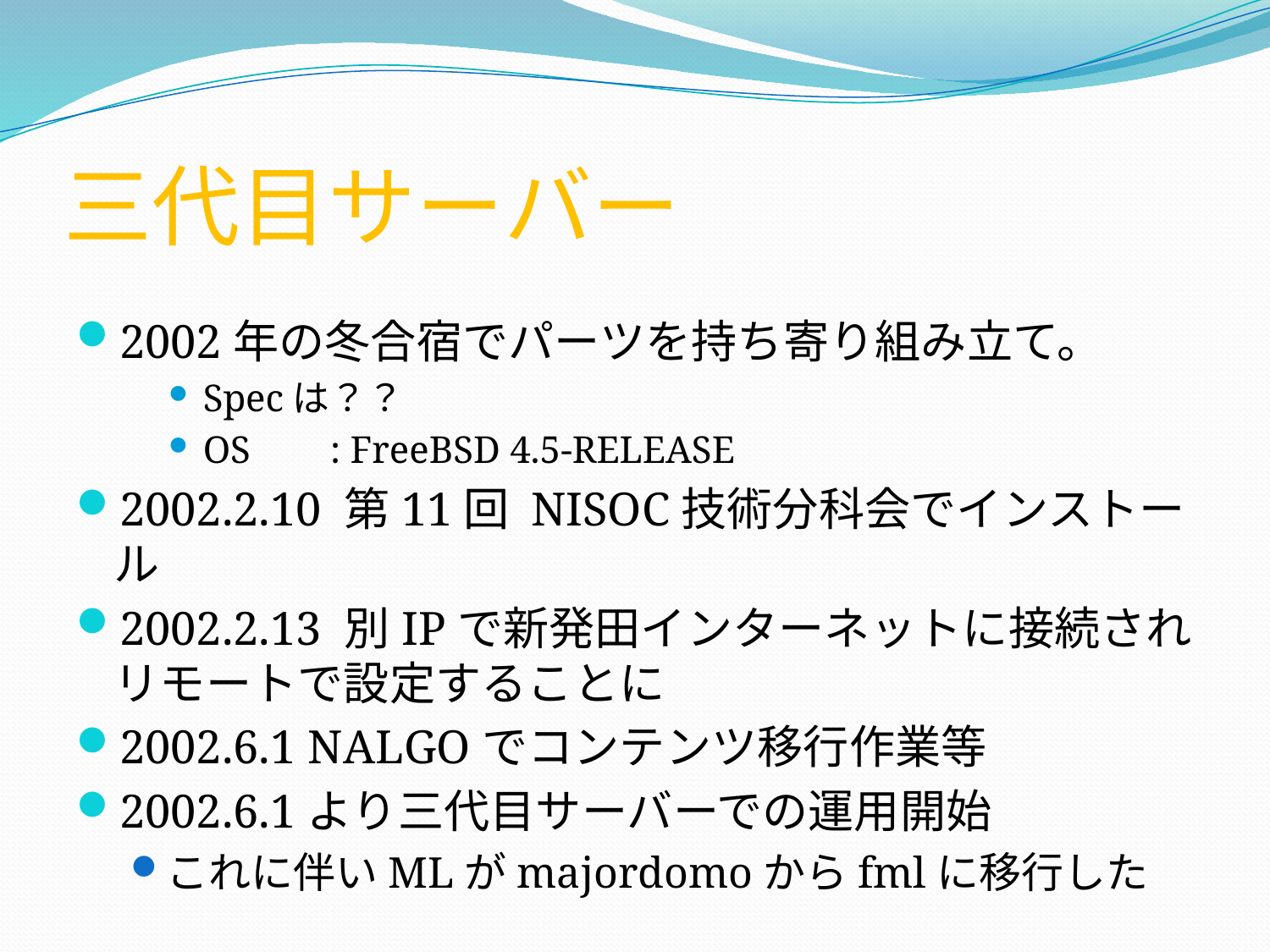

# 三代目サーバー
2002年の冬合宿でパーツを持ち寄り組み立て。
Specは？？
OS	: FreeBSD 4.5-RELEASE
2002.2.10 第11回 NISOC技術分科会でインストール
2002.2.13 別IPで新発田インターネットに接続されリモートで設定することに
2002.6.1 NALGOでコンテンツ移行作業等
2002.6.1より三代目サーバーでの運用開始
これに伴いMLがmajordomoからfmlに移行した